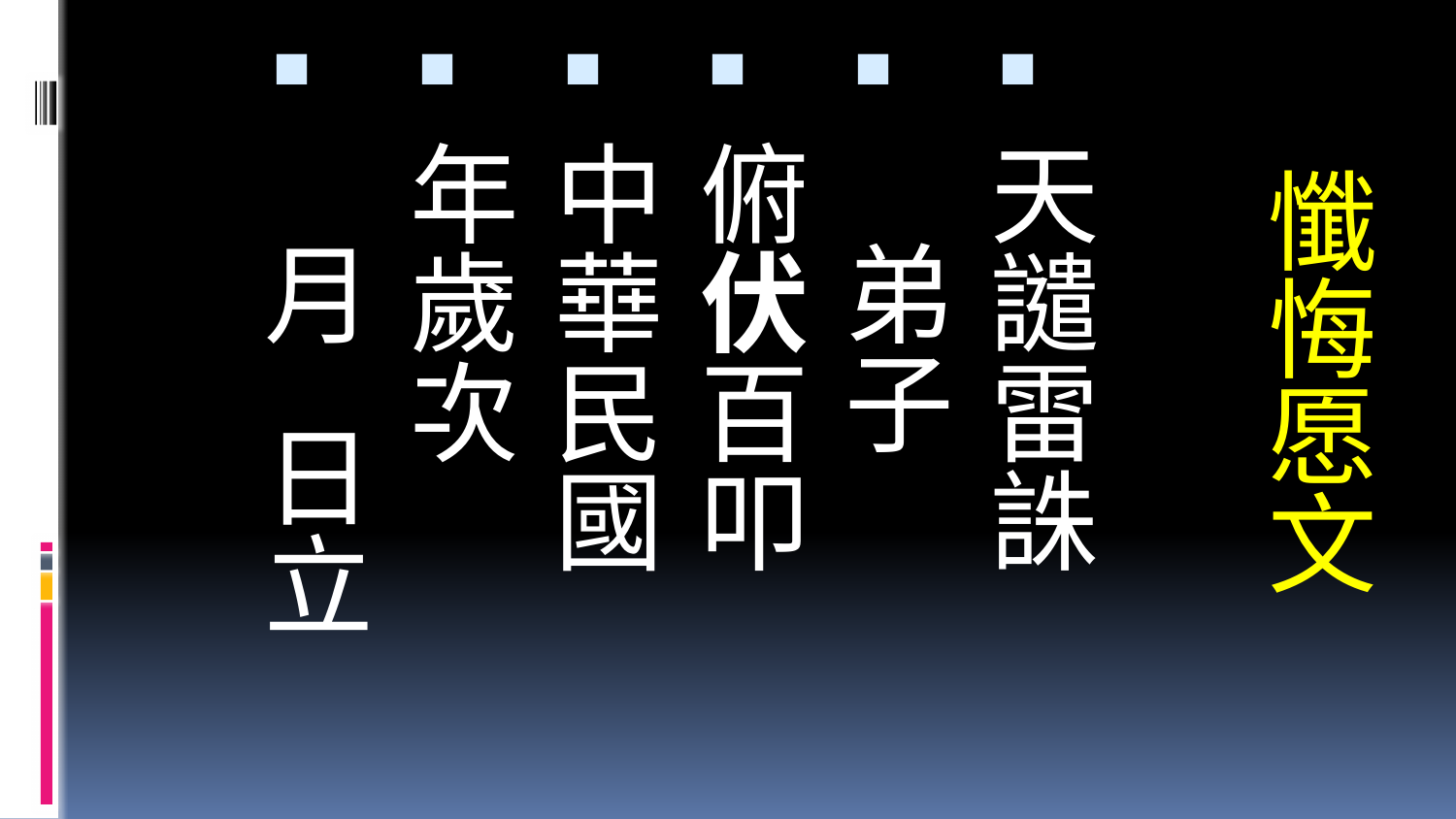

天譴雷誅
   弟子
俯伏百叩
中華民國
年歲次
   月   日立

# 懺悔愿文